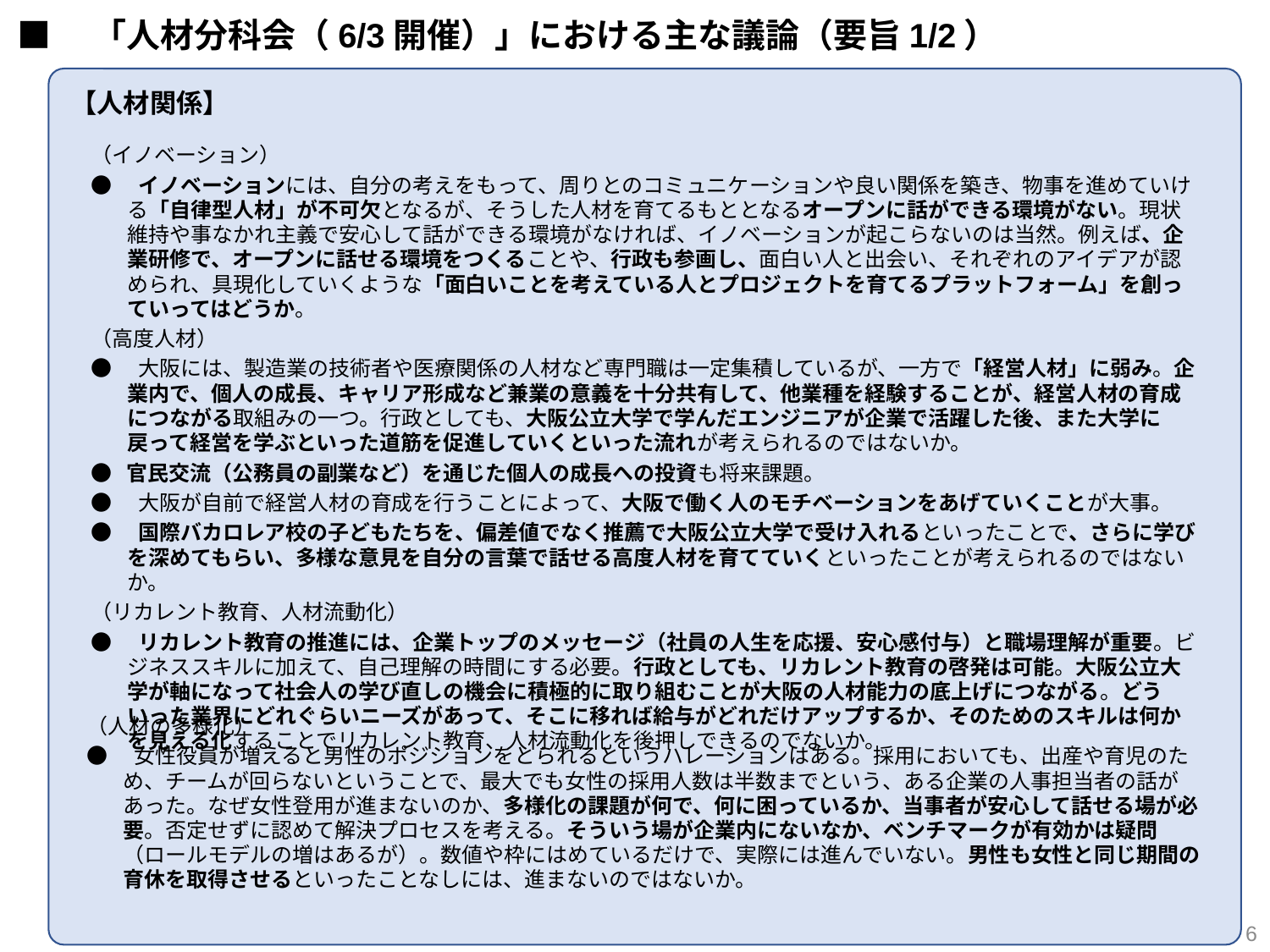

■　「人材分科会（6/3開催）」における主な議論（要旨1/2）

【人材関係】
（イノベーション）
●　イノベーションには、自分の考えをもって、周りとのコミュニケーションや良い関係を築き、物事を進めていける「自律型人材」が不可欠となるが、そうした人材を育てるもととなるオープンに話ができる環境がない。現状維持や事なかれ主義で安心して話ができる環境がなければ、イノベーションが起こらないのは当然。例えば、企業研修で、オープンに話せる環境をつくることや、行政も参画し、面白い人と出会い、それぞれのアイデアが認められ、具現化していくような「面白いことを考えている人とプロジェクトを育てるプラットフォーム」を創っていってはどうか。
（高度人材）
●　大阪には、製造業の技術者や医療関係の人材など専門職は一定集積しているが、一方で「経営人材」に弱み。企業内で、個人の成長、キャリア形成など兼業の意義を十分共有して、他業種を経験することが、経営人材の育成につながる取組みの一つ。行政としても、大阪公立大学で学んだエンジニアが企業で活躍した後、また大学に戻って経営を学ぶといった道筋を促進していくといった流れが考えられるのではないか。
●  官民交流（公務員の副業など）を通じた個人の成長への投資も将来課題。
●　大阪が自前で経営人材の育成を行うことによって、大阪で働く人のモチベーションをあげていくことが大事。
●　国際バカロレア校の子どもたちを、偏差値でなく推薦で大阪公立大学で受け入れるといったことで、さらに学びを深めてもらい、多様な意見を自分の言葉で話せる高度人材を育てていくといったことが考えられるのではないか。
（リカレント教育、人材流動化）
●　リカレント教育の推進には、企業トップのメッセージ（社員の人生を応援、安心感付与）と職場理解が重要。ビジネススキルに加えて、自己理解の時間にする必要。行政としても、リカレント教育の啓発は可能。大阪公立大学が軸になって社会人の学び直しの機会に積極的に取り組むことが大阪の人材能力の底上げにつながる。どういった業界にどれぐらいニーズがあって、そこに移れば給与がどれだけアップするか、そのためのスキルは何かを見える化することでリカレント教育、人材流動化を後押しできるのでないか。
（人材の多様化）
●　女性役員が増えると男性のポジションをとられるというハレーションはある。採用においても、出産や育児のため、チームが回らないということで、最大でも女性の採用人数は半数までという、ある企業の人事担当者の話があった。なぜ女性登用が進まないのか、多様化の課題が何で、何に困っているか、当事者が安心して話せる場が必要。否定せずに認めて解決プロセスを考える。そういう場が企業内にないなか、ベンチマークが有効かは疑問（ロールモデルの増はあるが）。数値や枠にはめているだけで、実際には進んでいない。男性も女性と同じ期間の育休を取得させるといったことなしには、進まないのではないか。
6